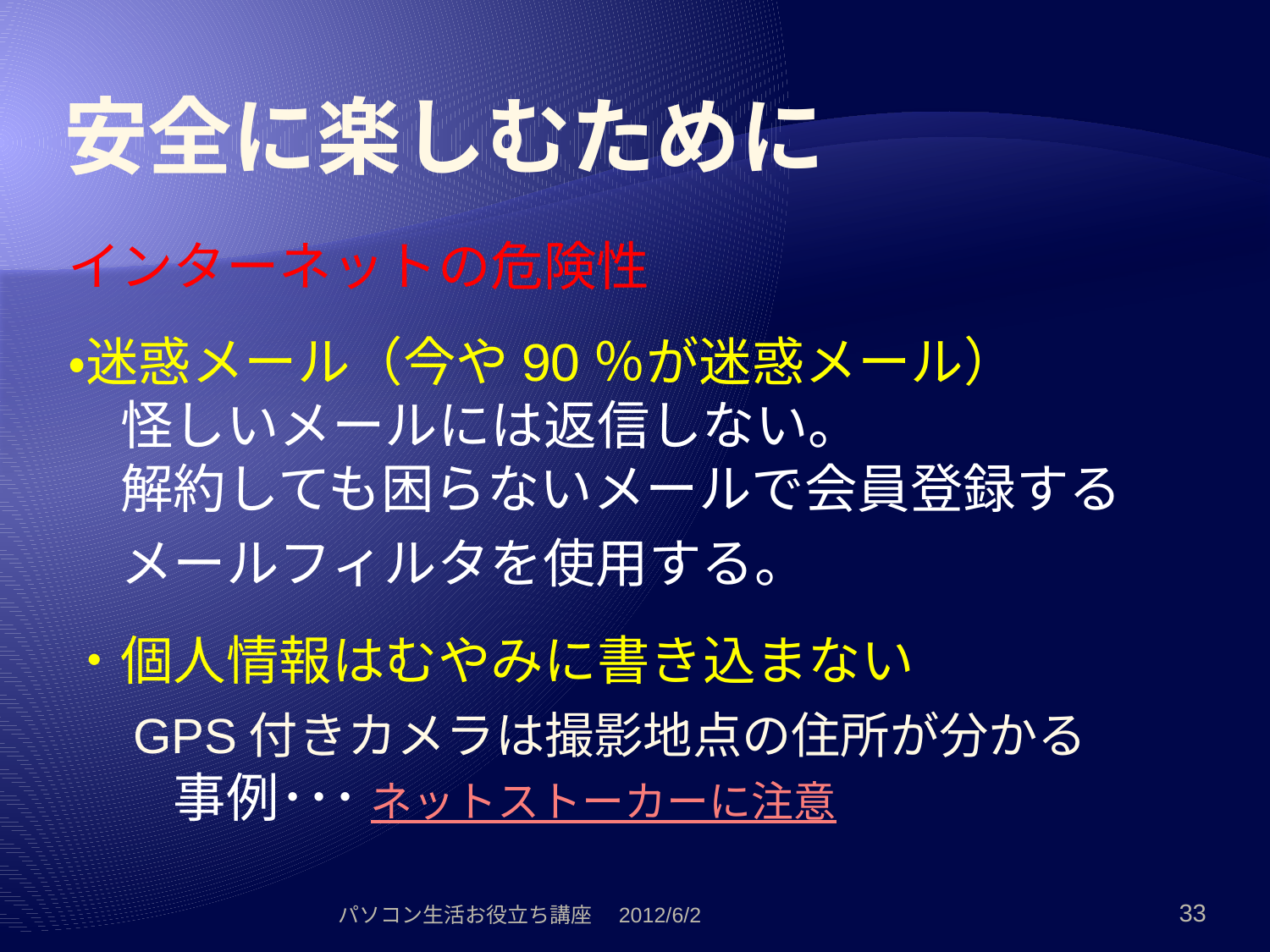

# 安全に楽しむために
インターネットの危険性

・迷惑メール（今や90％が迷惑メール）
　怪しいメールには返信しない。　
　解約しても困らないメールで会員登録する
　メールフィルタを使用する。
・個人情報はむやみに書き込まない
　GPS付きカメラは撮影地点の住所が分かる
　　事例･･･ ネットストーカーに注意
パソコン生活お役立ち講座　2012/6/2
33